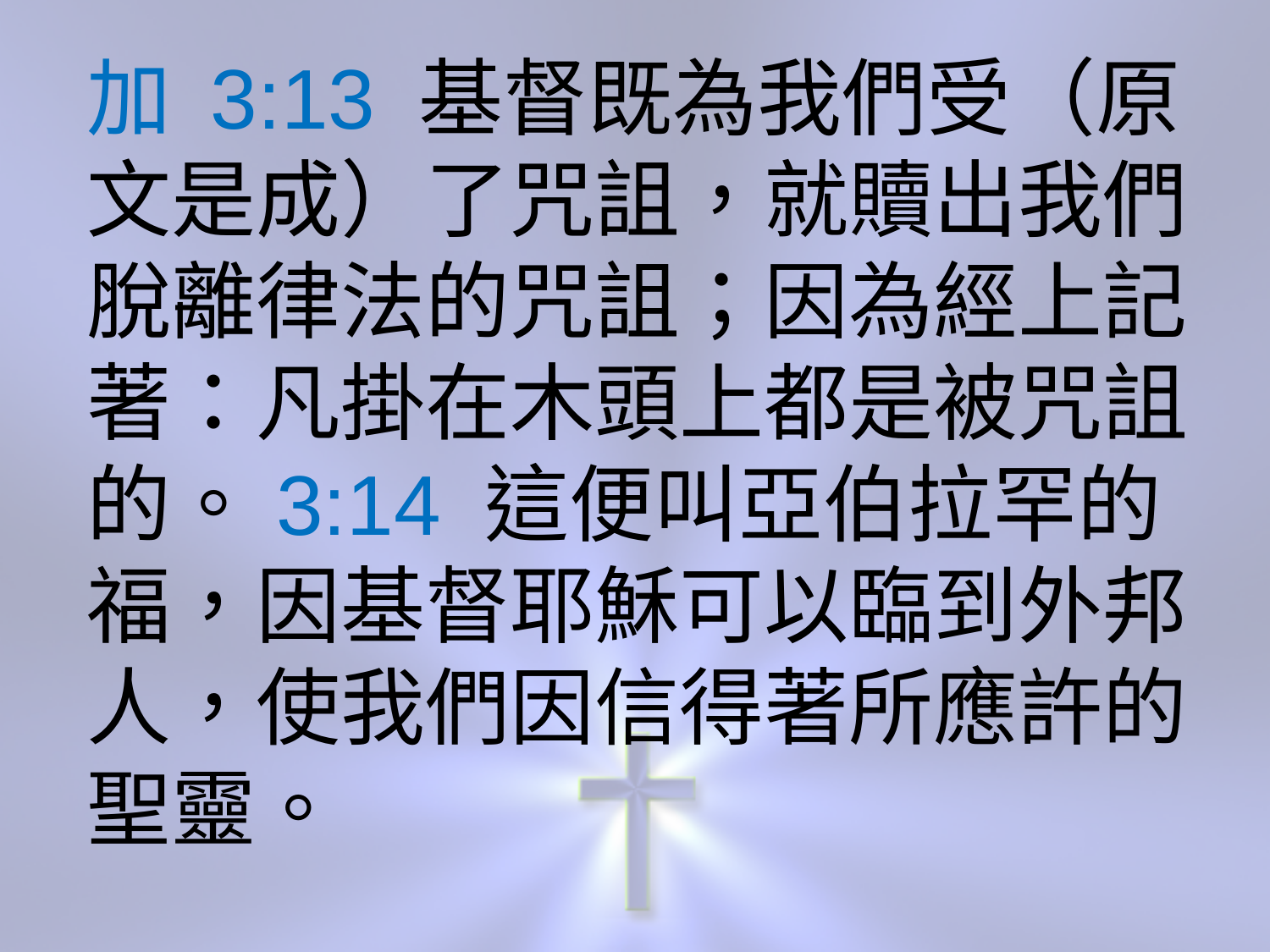

加 3:13 基督既為我們受（原文是成）了咒詛，就贖出我們脫離律法的咒詛；因為經上記著：凡掛在木頭上都是被咒詛的。3:14 這便叫亞伯拉罕的福，因基督耶穌可以臨到外邦人，使我們因信得著所應許的聖靈。